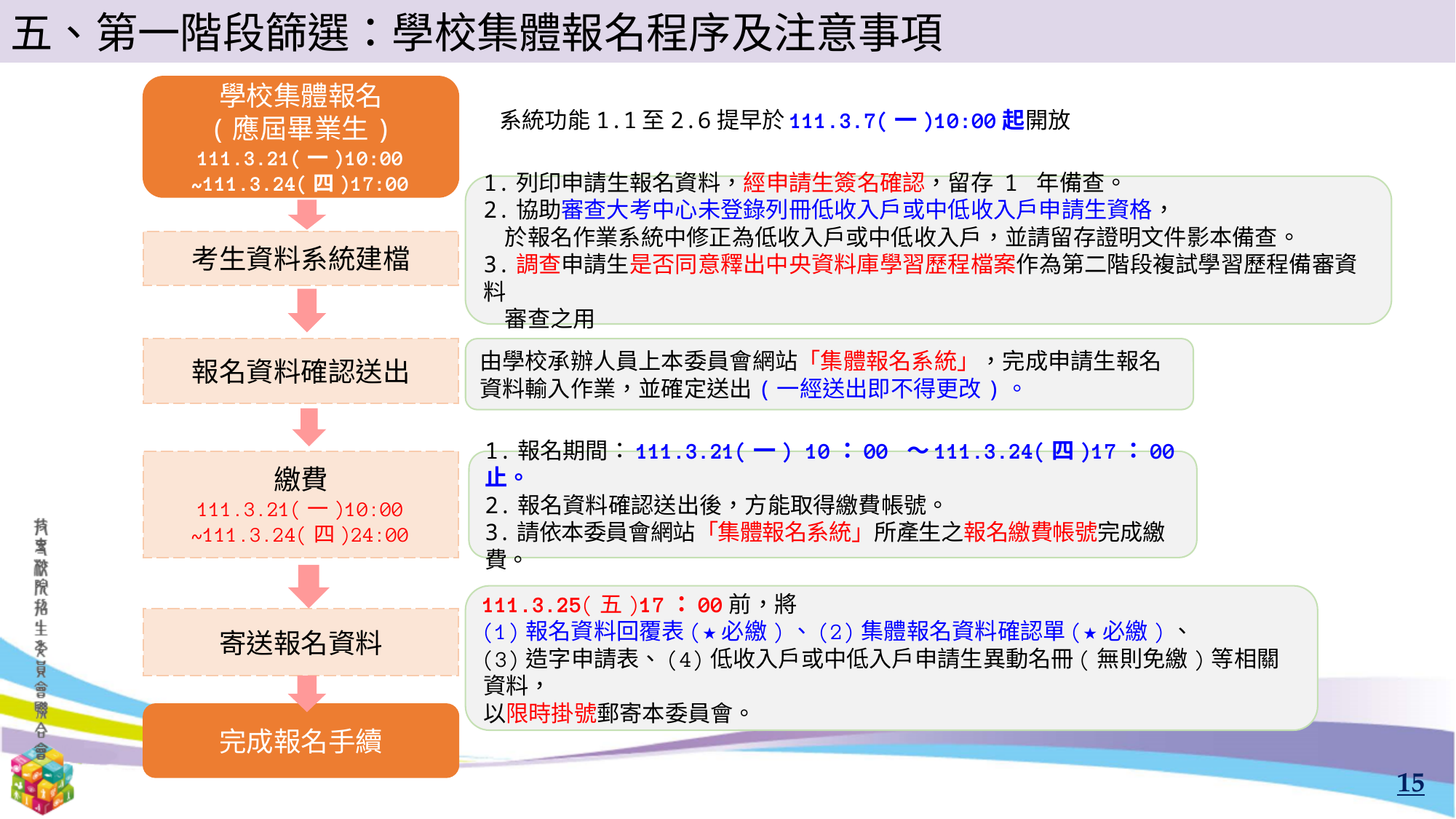

五、第一階段篩選：學校集體報名程序及注意事項
學校集體報名
(應屆畢業生)
111.3.21(一)10:00
~111.3.24(四)17:00
系統功能1.1至2.6提早於111.3.7(一)10:00起開放
1.列印申請生報名資料，經申請生簽名確認，留存 1 年備查。
2.協助審查大考中心未登錄列冊低收入戶或中低收入戶申請生資格，
於報名作業系統中修正為低收入戶或中低收入戶，並請留存證明文件影本備查。
3.調查申請生是否同意釋出中央資料庫學習歷程檔案作為第二階段複試學習歷程備審資料
審查之用

考生資料系統建檔

報名資料確認送出
由學校承辦人員上本委員會網站「集體報名系統」，完成申請生報名資料輸入作業，並確定送出(一經送出即不得更改)。

繳費
111.3.21(一)10:00
~111.3.24(四)24:00
1.報名期間：111.3.21(一) 10：00 〜111.3.24(四)17：00止。
2.報名資料確認送出後，方能取得繳費帳號。
3.請依本委員會網站「集體報名系統」所產生之報名繳費帳號完成繳費。

111.3.25(五)17：00前，將
(1)報名資料回覆表(★必繳)、(2)集體報名資料確認單(★必繳)、
(3)造字申請表、(4)低收入戶或中低入戶申請生異動名冊(無則免繳)等相關資料，
以限時掛號郵寄本委員會。
寄送報名資料

完成報名手續
15